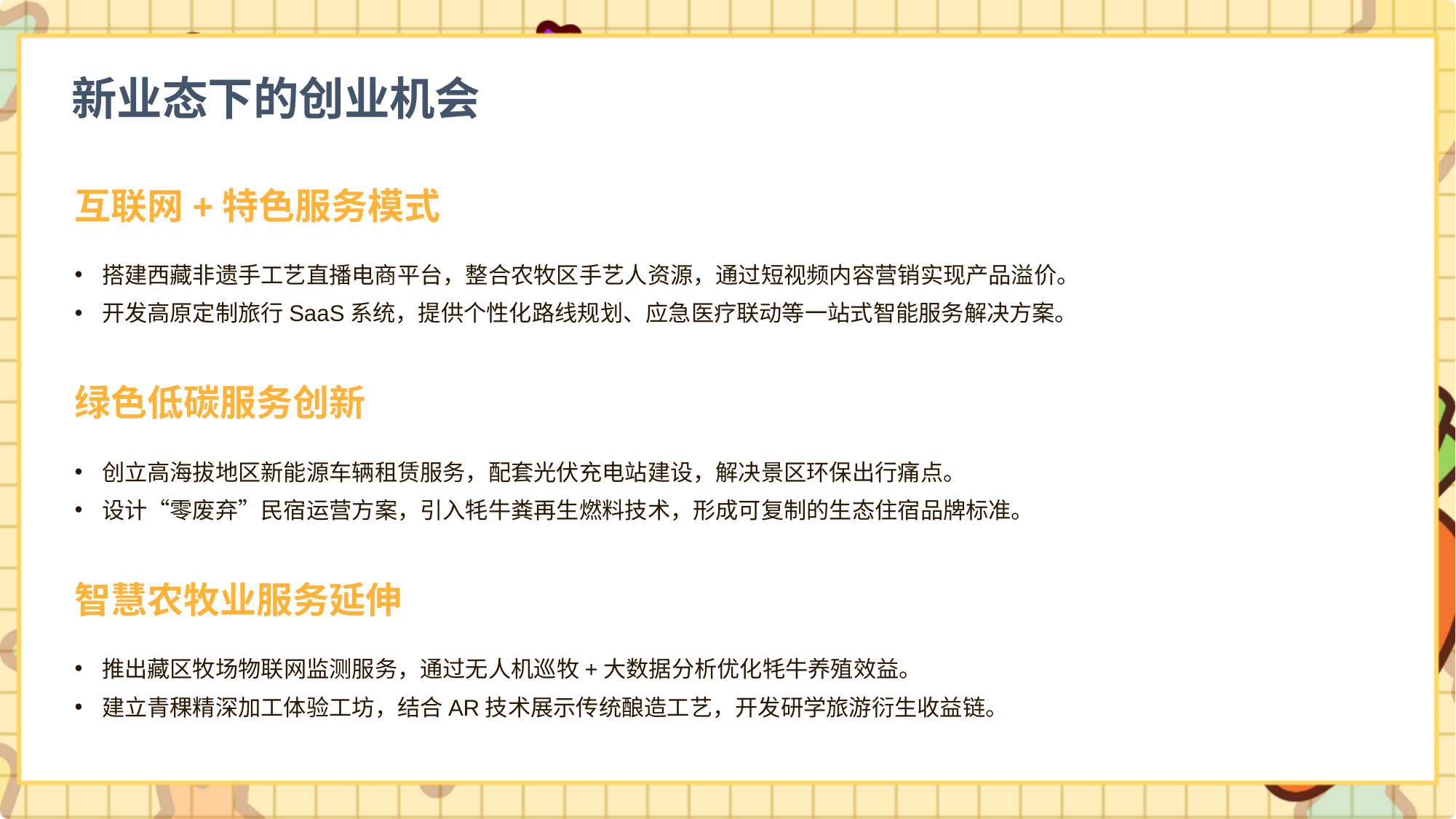

新业态下的创业机会
互联网+特色服务模式
搭建西藏非遗手工艺直播电商平台，整合农牧区手艺人资源，通过短视频内容营销实现产品溢价。
开发高原定制旅行SaaS系统，提供个性化路线规划、应急医疗联动等一站式智能服务解决方案。
绿色低碳服务创新
创立高海拔地区新能源车辆租赁服务，配套光伏充电站建设，解决景区环保出行痛点。
设计“零废弃”民宿运营方案，引入牦牛粪再生燃料技术，形成可复制的生态住宿品牌标准。
智慧农牧业服务延伸
推出藏区牧场物联网监测服务，通过无人机巡牧+大数据分析优化牦牛养殖效益。
建立青稞精深加工体验工坊，结合AR技术展示传统酿造工艺，开发研学旅游衍生收益链。